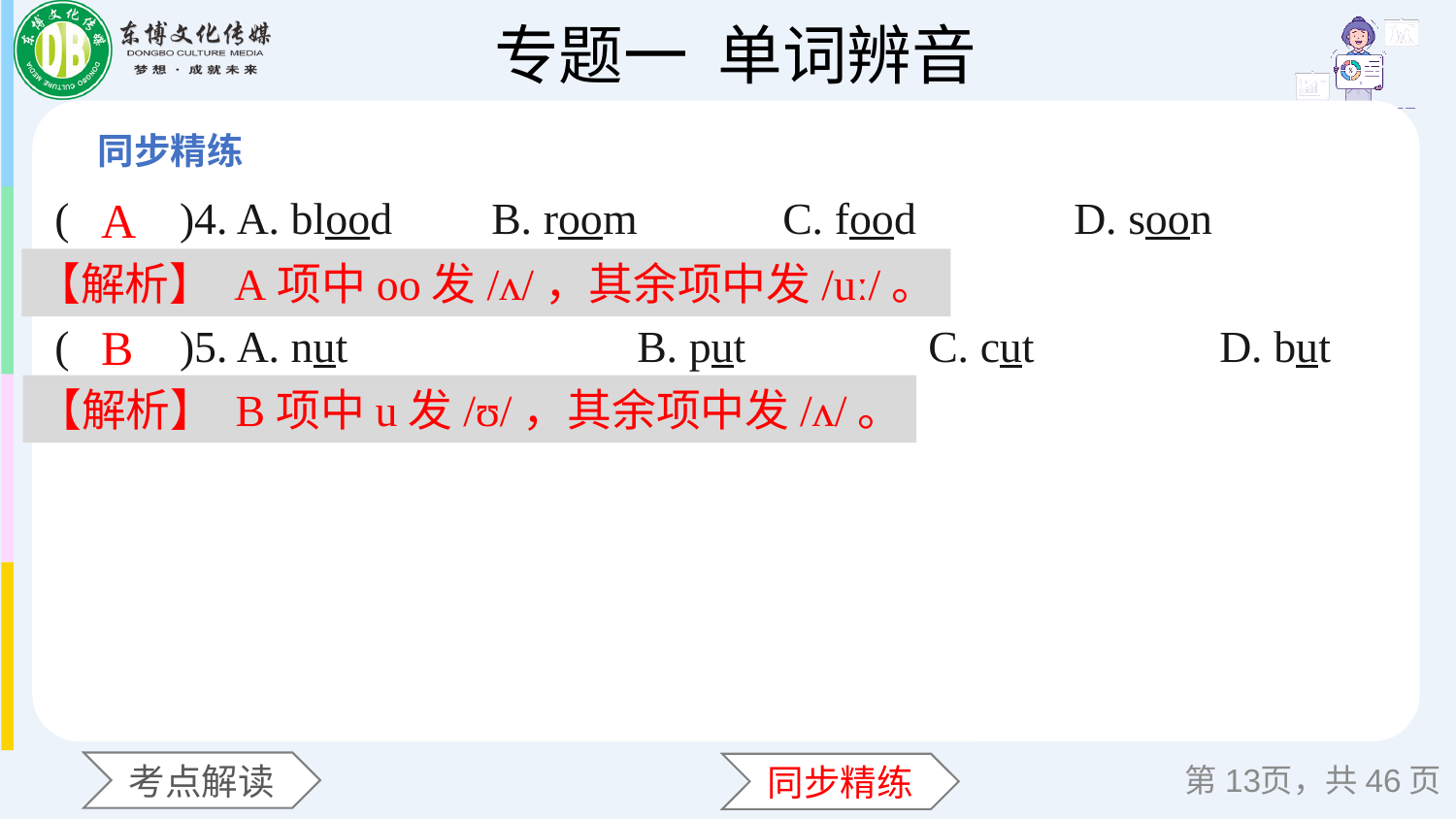

(　　)4. A. blood	B. room	C. food		D. soon

(　　)5. A. nut		B. put		C. cut		D. but
A
【解析】 A项中oo发/ʌ/，其余项中发/uː/。
B
【解析】 B项中u发/ʊ/，其余项中发/ʌ/。
第13页，共46页